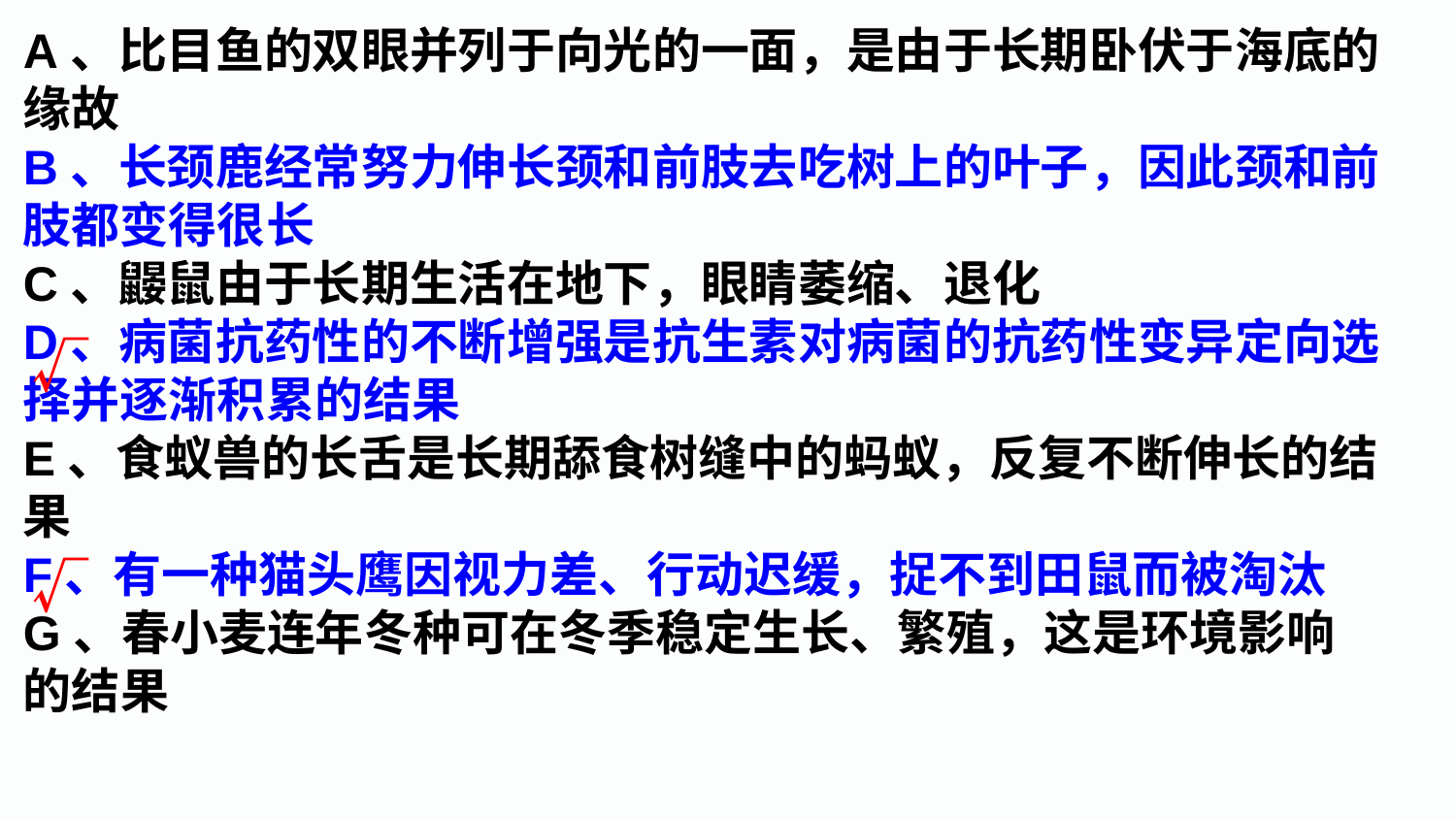

A、比目鱼的双眼并列于向光的一面，是由于长期卧伏于海底的缘故
B、长颈鹿经常努力伸长颈和前肢去吃树上的叶子，因此颈和前肢都变得很长
C、鼹鼠由于长期生活在地下，眼睛萎缩、退化
D、病菌抗药性的不断增强是抗生素对病菌的抗药性变异定向选择并逐渐积累的结果
E、食蚁兽的长舌是长期舔食树缝中的蚂蚁，反复不断伸长的结果
F、有一种猫头鹰因视力差、行动迟缓，捉不到田鼠而被淘汰
G、春小麦连年冬种可在冬季稳定生长、繁殖，这是环境影响的结果

　√
　√